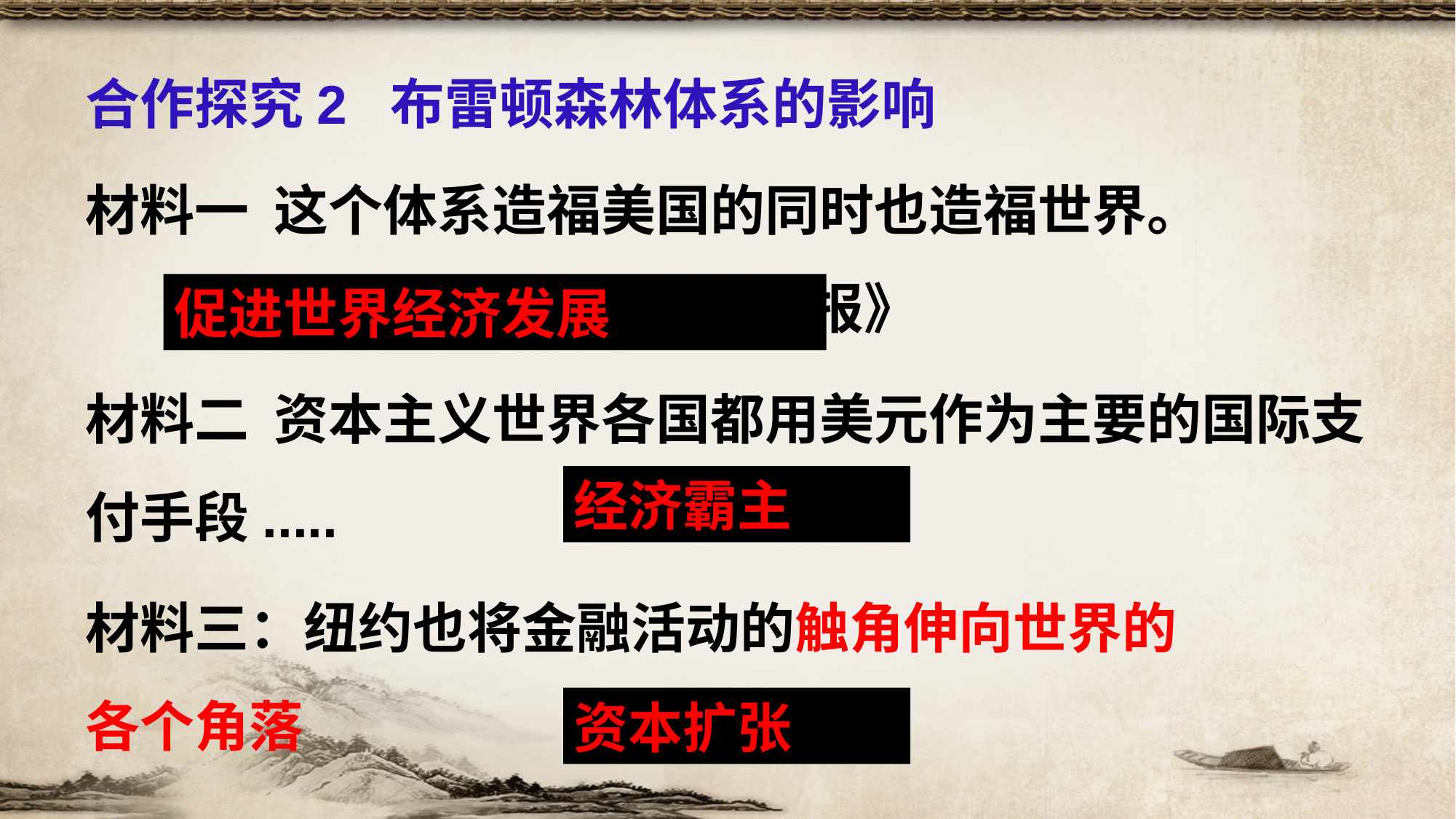

合作探究2  布雷顿森林体系的影响
材料一  这个体系造福美国的同时也造福世界。
                               ——《环球时报》
促进世界经济发展
材料二  资本主义世界各国都用美元作为主要的国际支付手段.....
经济霸主
材料三：纽约也将金融活动的触角伸向世界的
各个角落
资本扩张